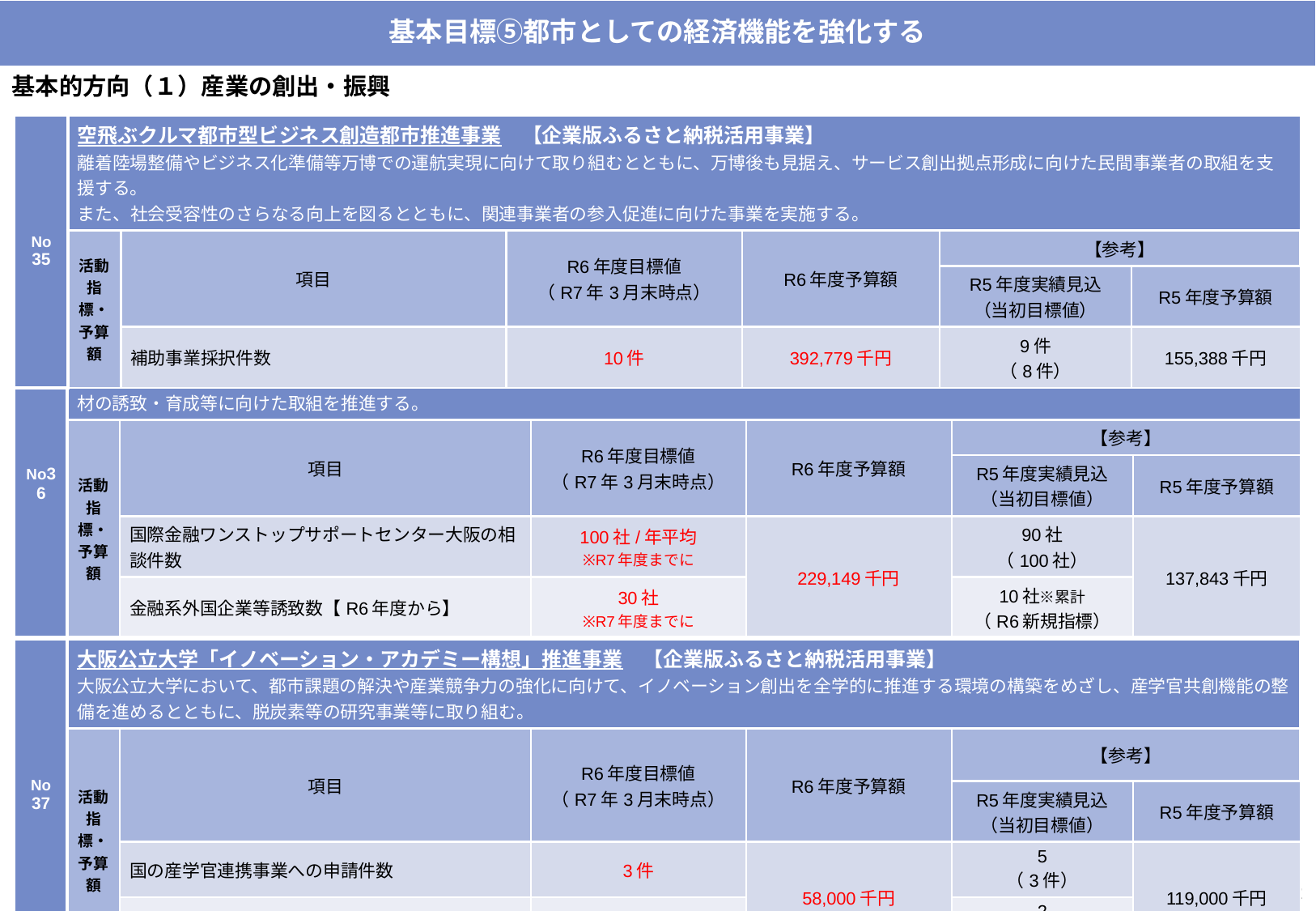

基本目標⑤都市としての経済機能を強化する
基本的方向（１）産業の創出・振興
| No 35 | 空飛ぶクルマ都市型ビジネス創造都市推進事業　【企業版ふるさと納税活用事業】 離着陸場整備やビジネス化準備等万博での運航実現に向けて取り組むとともに、万博後も見据え、サービス創出拠点形成に向けた民間事業者の取組を支援する。 また、社会受容性のさらなる向上を図るとともに、関連事業者の参入促進に向けた事業を実施する。 |  |  |  |  |  |
| --- | --- | --- | --- | --- | --- | --- |
|  | 活動指標・予算額 | 項目 | R6年度目標値 （R7年3月末時点） | R6年度予算額 | 【参考】 | 予算執行額 （予算額） |
|  |  |  |  |  | R5年度実績見込 （当初目標値） | R5年度予算額 |
|  |  | 補助事業採択件数 | 10件 | 392,779千円 | 9件 （8件） | 155,388千円 |
| No36 | 国際金融都市推進事業 大阪の強みやポテンシャルを活かし、東京とは異なる個性・機能を持った国際金融都市を実現するため、ビジネス・生活環境の整備や、国内外の金融人材の誘致・育成等に向けた取組を推進する。 |  |  |  |  |  |
| --- | --- | --- | --- | --- | --- | --- |
|  | 活動指標・予算額 | 項目 | R6年度目標値 （R7年3月末時点） | R6年度予算額 | 【参考】 | 予算執行額 （予算額） |
|  |  |  |  |  | R5年度実績見込 （当初目標値） | R5年度予算額 |
|  |  | 国際金融ワンストップサポートセンター大阪の相談件数 | 100社/年平均 ※R7年度までに | 229,149千円 | 90社 （100社） | 137,843千円 |
|  |  | 金融系外国企業等誘致数【R6年度から】 | 30社 ※R7年度までに |  | 10社※累計 （R6新規指標） |  |
| No 37 | 大阪公立大学「イノベーション・アカデミー構想」推進事業　【企業版ふるさと納税活用事業】 大阪公立大学において、都市課題の解決や産業競争力の強化に向けて、イノベーション創出を全学的に推進する環境の構築をめざし、産学官共創機能の整備を進めるとともに、脱炭素等の研究事業等に取り組む。 |  |  |  |  |  |
|  | 活動指標・予算額 | 項目 | R6年度目標値 （R7年3月末時点） | R6年度予算額 | 【参考】 | 予算執行額 （予算額） |
|  |  |  |  |  | R5年度実績見込 （当初目標値） | R5年度予算額 |
|  |  | 国の産学官連携事業への申請件数 | 3件 | 58,000千円 | 5 （3件） | 119,000千円 |
|  |  | 研究事業支援件数 | 2件 |  | 2 （2件） |  |
22